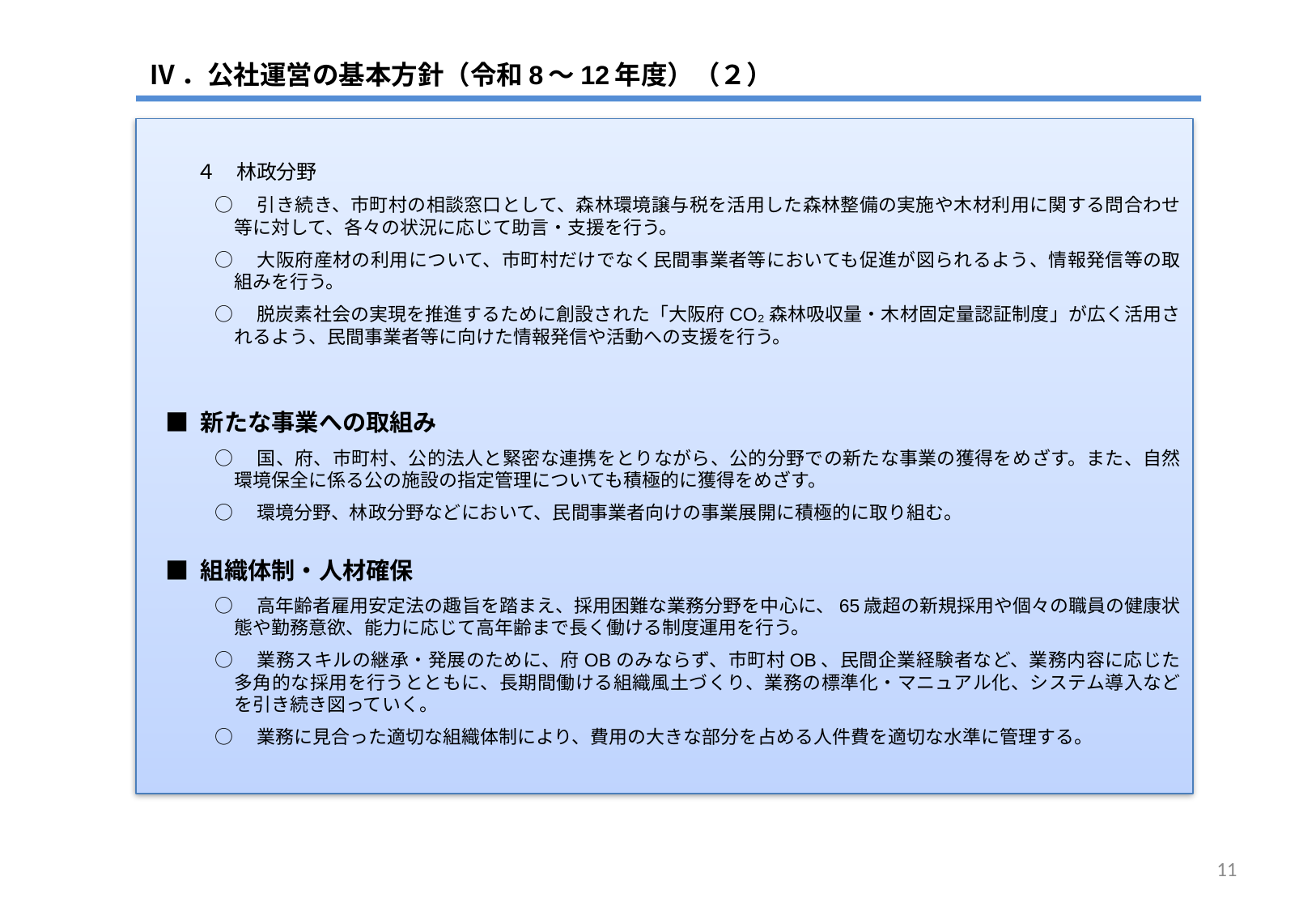

Ⅳ．公社運営の基本方針（令和8～12年度）（２）

４　林政分野
○　引き続き、市町村の相談窓口として、森林環境譲与税を活用した森林整備の実施や木材利用に関する問合わせ等に対して、各々の状況に応じて助言・支援を行う。
○　大阪府産材の利用について、市町村だけでなく民間事業者等においても促進が図られるよう、情報発信等の取組みを行う。
○　脱炭素社会の実現を推進するために創設された「大阪府CO₂森林吸収量・木材固定量認証制度」が広く活用されるよう、民間事業者等に向けた情報発信や活動への支援を行う。

■ 新たな事業への取組み
○　国、府、市町村、公的法人と緊密な連携をとりながら、公的分野での新たな事業の獲得をめざす。また、自然環境保全に係る公の施設の指定管理についても積極的に獲得をめざす。
○　環境分野、林政分野などにおいて、民間事業者向けの事業展開に積極的に取り組む。

■ 組織体制・人材確保
○　高年齢者雇用安定法の趣旨を踏まえ、採用困難な業務分野を中心に、65歳超の新規採用や個々の職員の健康状態や勤務意欲、能力に応じて高年齢まで長く働ける制度運用を行う。
○　業務スキルの継承・発展のために、府OBのみならず、市町村OB、民間企業経験者など、業務内容に応じた多角的な採用を行うとともに、長期間働ける組織風土づくり、業務の標準化・マニュアル化、システム導入などを引き続き図っていく。
○　業務に見合った適切な組織体制により、費用の大きな部分を占める人件費を適切な水準に管理する。

11